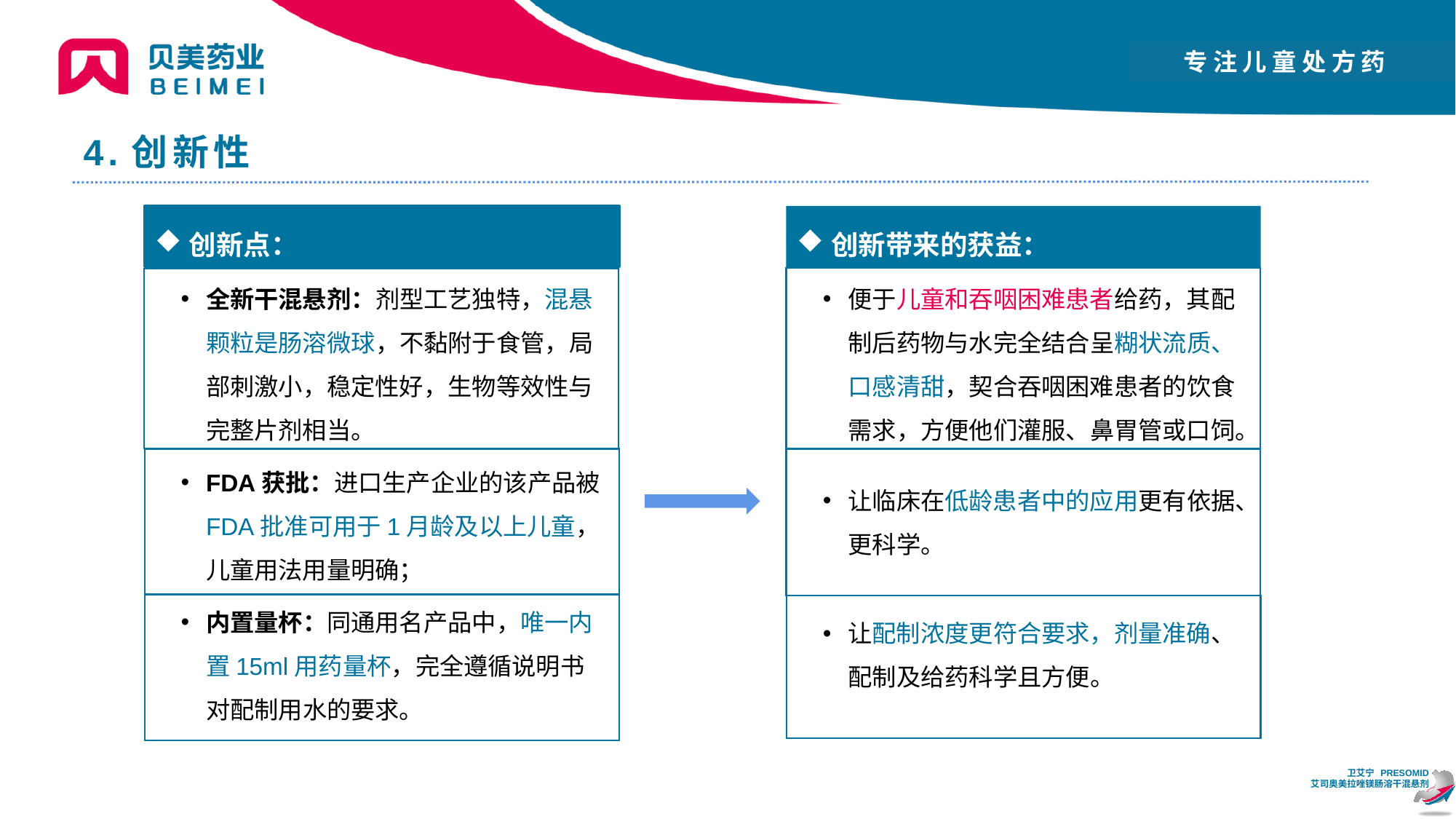

# 4.创新性
创新点：
全新干混悬剂：剂型工艺独特，混悬颗粒是肠溶微球，不黏附于食管，局部刺激小，稳定性好，生物等效性与完整片剂相当。
FDA获批：进口生产企业的该产品被FDA批准可用于1月龄及以上儿童，儿童用法用量明确；
内置量杯：同通用名产品中，唯一内置15ml用药量杯，完全遵循说明书对配制用水的要求。

创新带来的获益：
便于儿童和吞咽困难患者给药，其配制后药物与水完全结合呈糊状流质、口感清甜，契合吞咽困难患者的饮食需求，方便他们灌服、鼻胃管或口饲。
让临床在低龄患者中的应用更有依据、更科学。
让配制浓度更符合要求，剂量准确、配制及给药科学且方便。